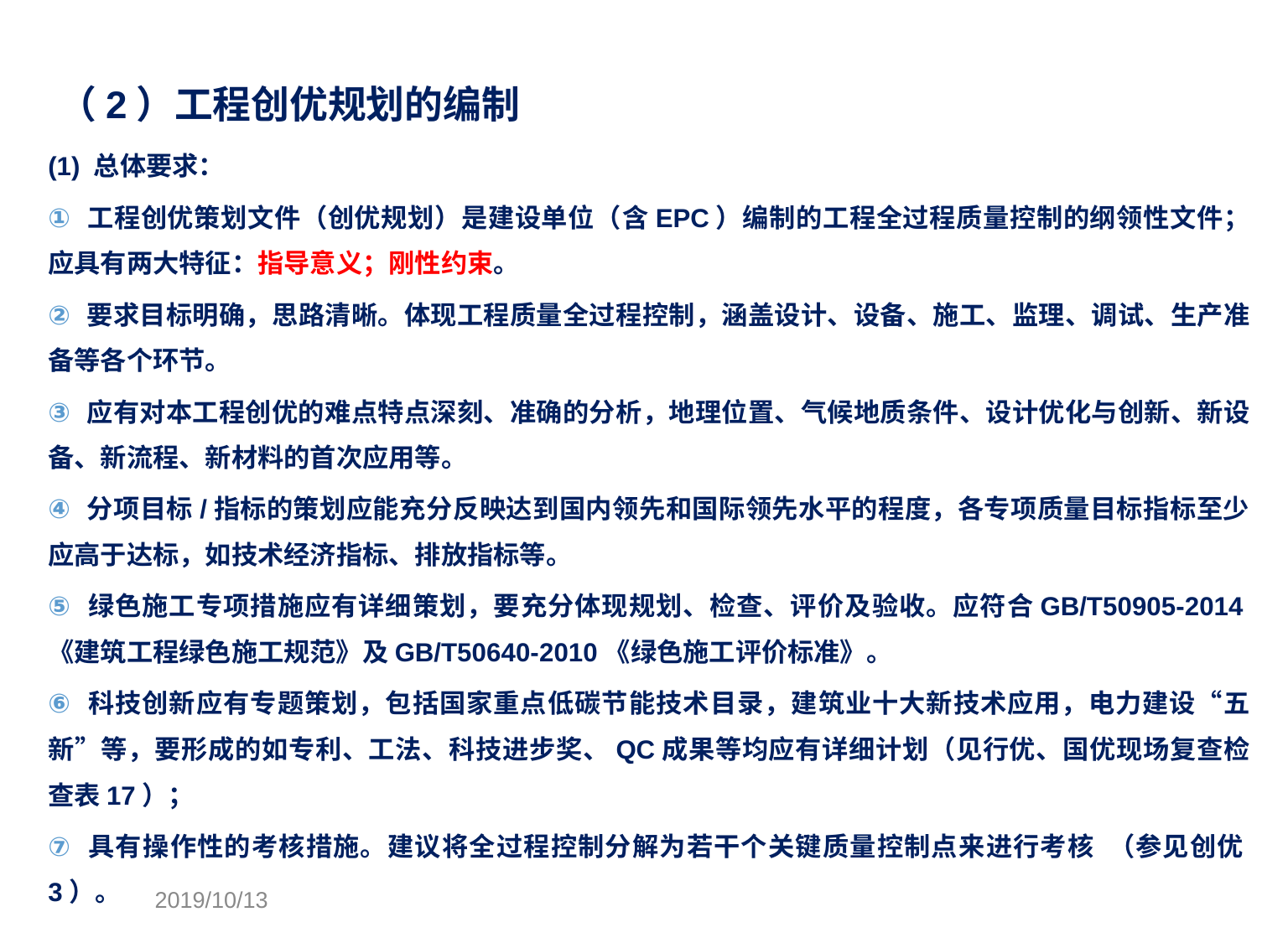

（2）工程创优规划的编制
(1) 总体要求：
 工程创优策划文件（创优规划）是建设单位（含EPC）编制的工程全过程质量控制的纲领性文件；应具有两大特征：指导意义；刚性约束。
 要求目标明确，思路清晰。体现工程质量全过程控制，涵盖设计、设备、施工、监理、调试、生产准备等各个环节。
 应有对本工程创优的难点特点深刻、准确的分析，地理位置、气候地质条件、设计优化与创新、新设备、新流程、新材料的首次应用等。
 分项目标/指标的策划应能充分反映达到国内领先和国际领先水平的程度，各专项质量目标指标至少应高于达标，如技术经济指标、排放指标等。
 绿色施工专项措施应有详细策划，要充分体现规划、检查、评价及验收。应符合GB/T50905-2014《建筑工程绿色施工规范》及GB/T50640-2010《绿色施工评价标准》。
 科技创新应有专题策划，包括国家重点低碳节能技术目录，建筑业十大新技术应用，电力建设“五新”等，要形成的如专利、工法、科技进步奖、QC成果等均应有详细计划（见行优、国优现场复查检查表17）；
 具有操作性的考核措施。建议将全过程控制分解为若干个关键质量控制点来进行考核  （参见创优3）。
2019/10/13